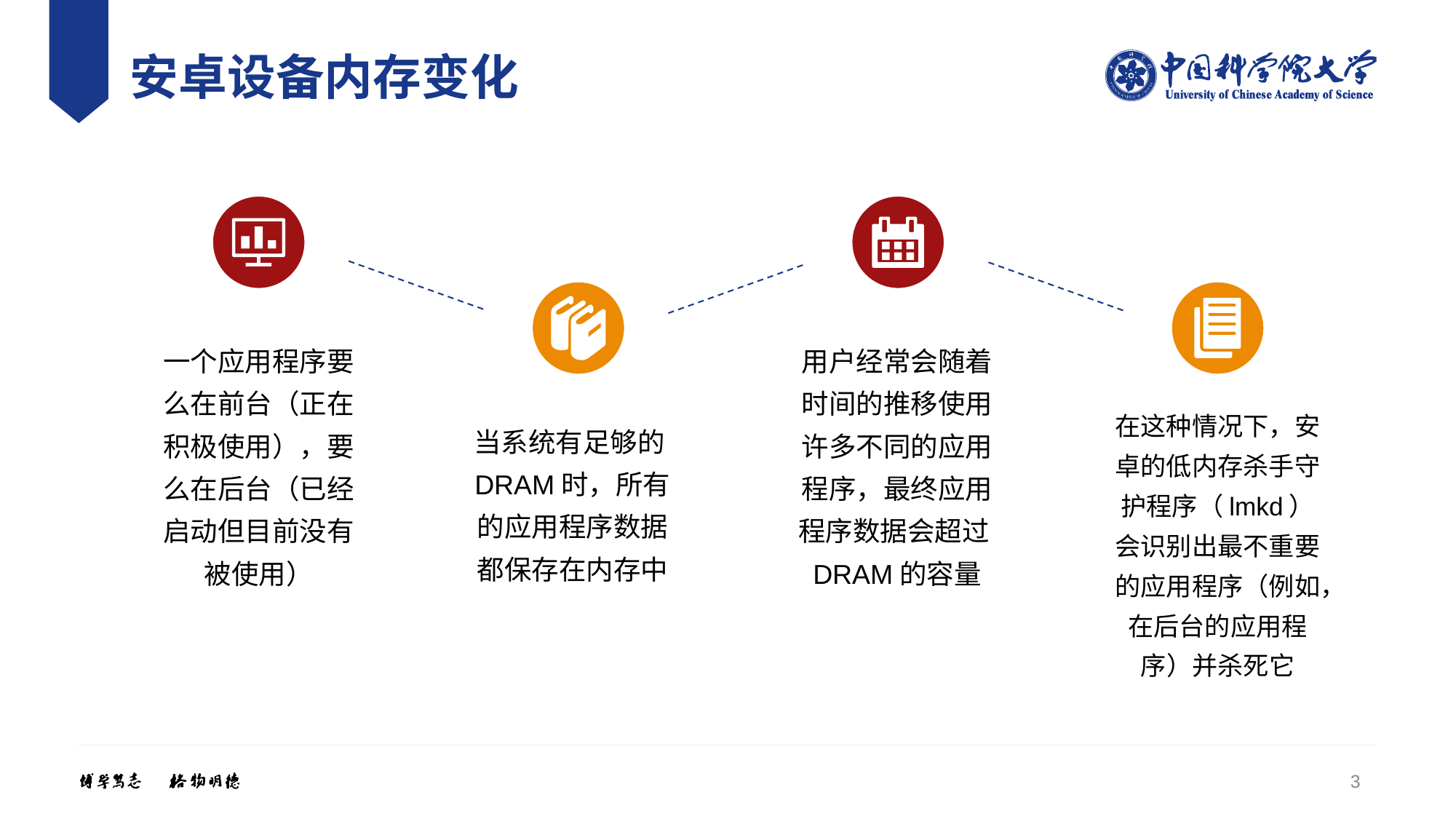

# 安卓设备内存变化

一个应用程序要么在前台（正在积极使用），要么在后台（已经启动但目前没有被使用）
用户经常会随着时间的推移使用许多不同的应用程序，最终应用程序数据会超过DRAM的容量
在这种情况下，安卓的低内存杀手守护程序（lmkd）会识别出最不重要的应用程序（例如，在后台的应用程序）并杀死它
当系统有足够的DRAM时，所有的应用程序数据都保存在内存中
3